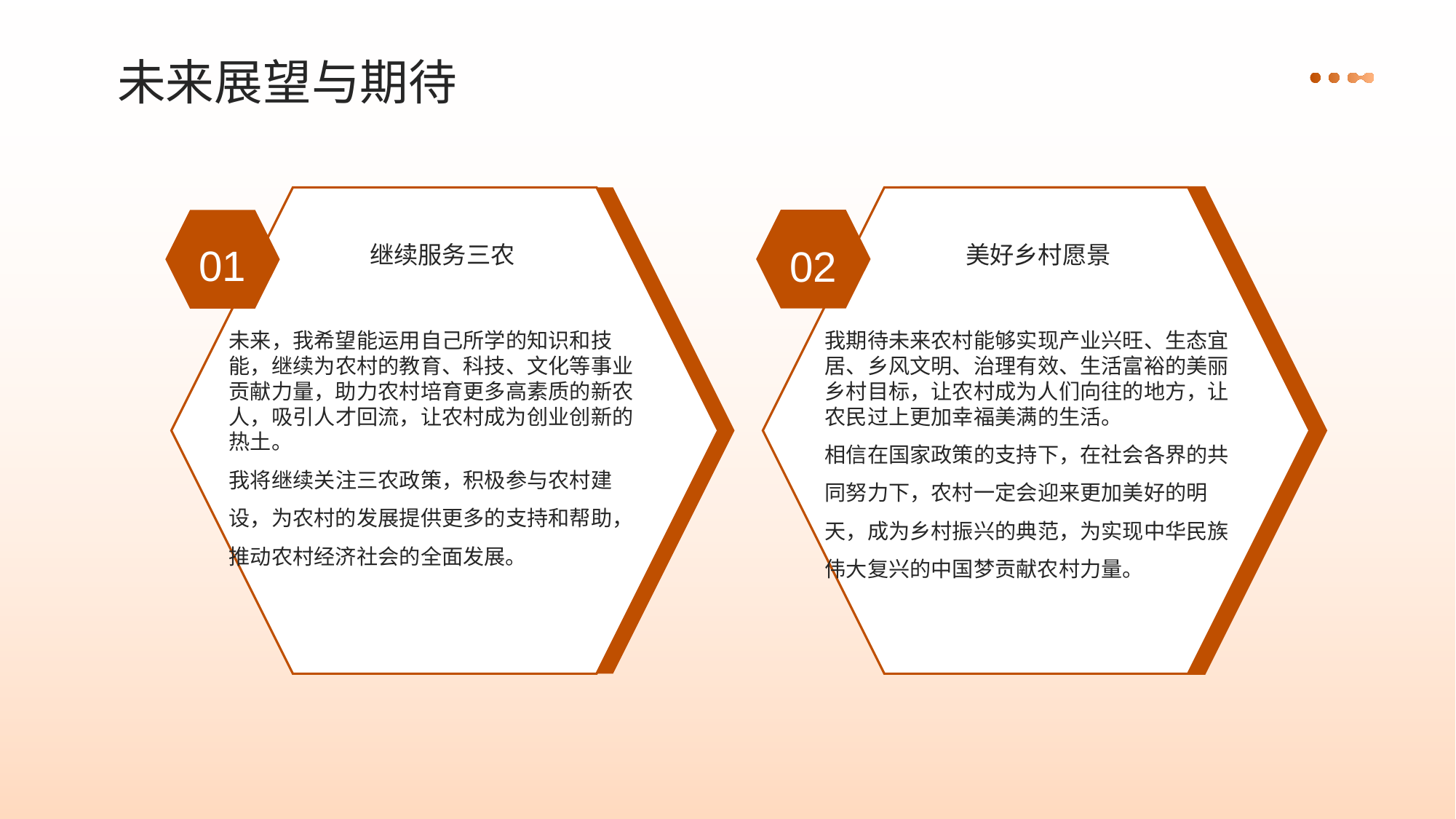

未来展望与期待

继续服务三农

美好乡村愿景

01
02
未来，我希望能运用自己所学的知识和技能，继续为农村的教育、科技、文化等事业贡献力量，助力农村培育更多高素质的新农人，吸引人才回流，让农村成为创业创新的热土。
我将继续关注三农政策，积极参与农村建设，为农村的发展提供更多的支持和帮助，推动农村经济社会的全面发展。
我期待未来农村能够实现产业兴旺、生态宜居、乡风文明、治理有效、生活富裕的美丽乡村目标，让农村成为人们向往的地方，让农民过上更加幸福美满的生活。
相信在国家政策的支持下，在社会各界的共同努力下，农村一定会迎来更加美好的明天，成为乡村振兴的典范，为实现中华民族伟大复兴的中国梦贡献农村力量。